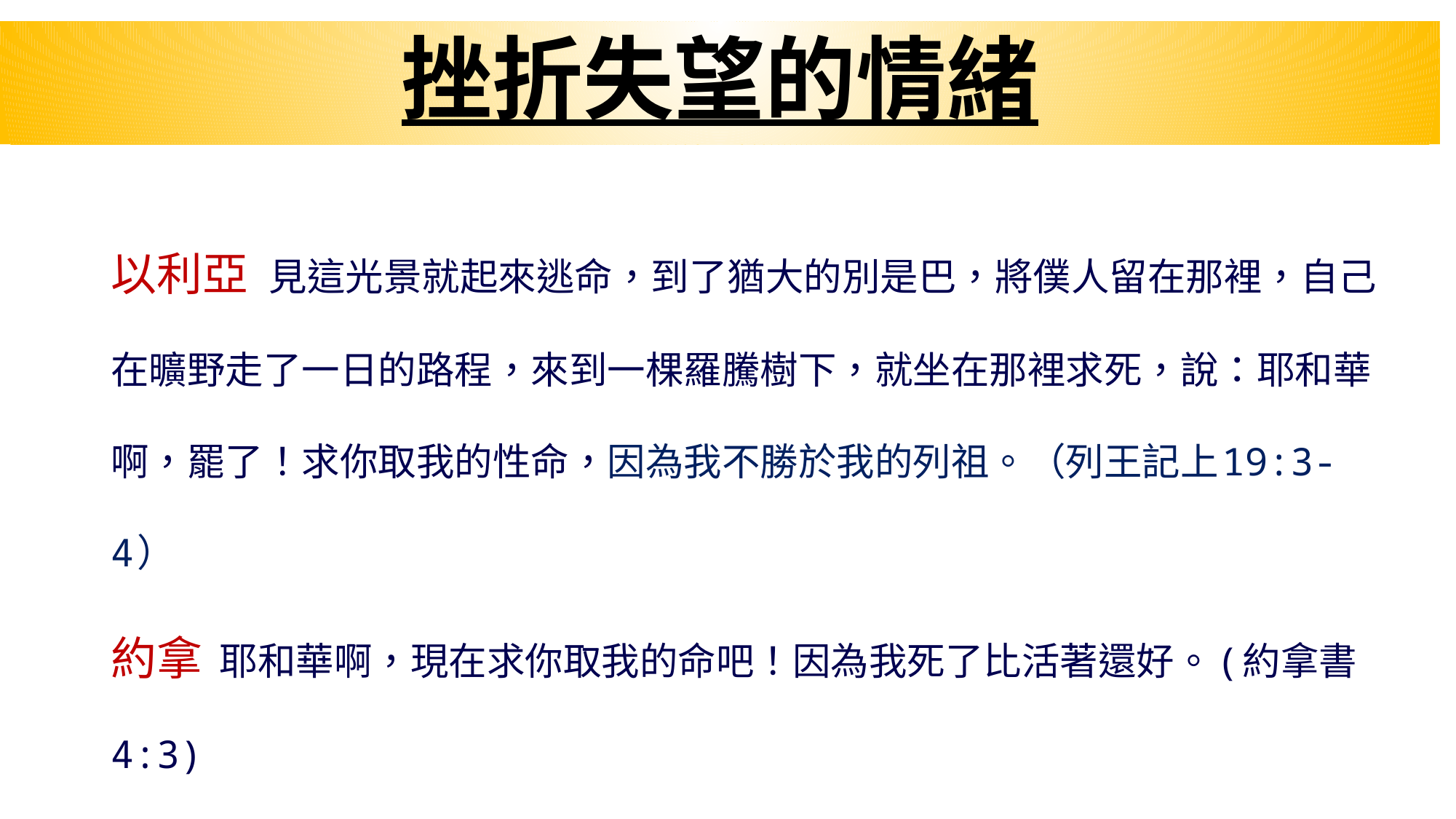

# 挫折失望的情緒
以利亞  見這光景就起來逃命，到了猶大的別是巴，將僕人留在那裡，自己在曠野走了一日的路程，來到一棵羅騰樹下，就坐在那裡求死，說：耶和華啊，罷了！求你取我的性命，因為我不勝於我的列祖。（列王記上19:3-4）
約拿  耶和華啊，現在求你取我的命吧！因為我死了比活著還好。(約拿書4:3)